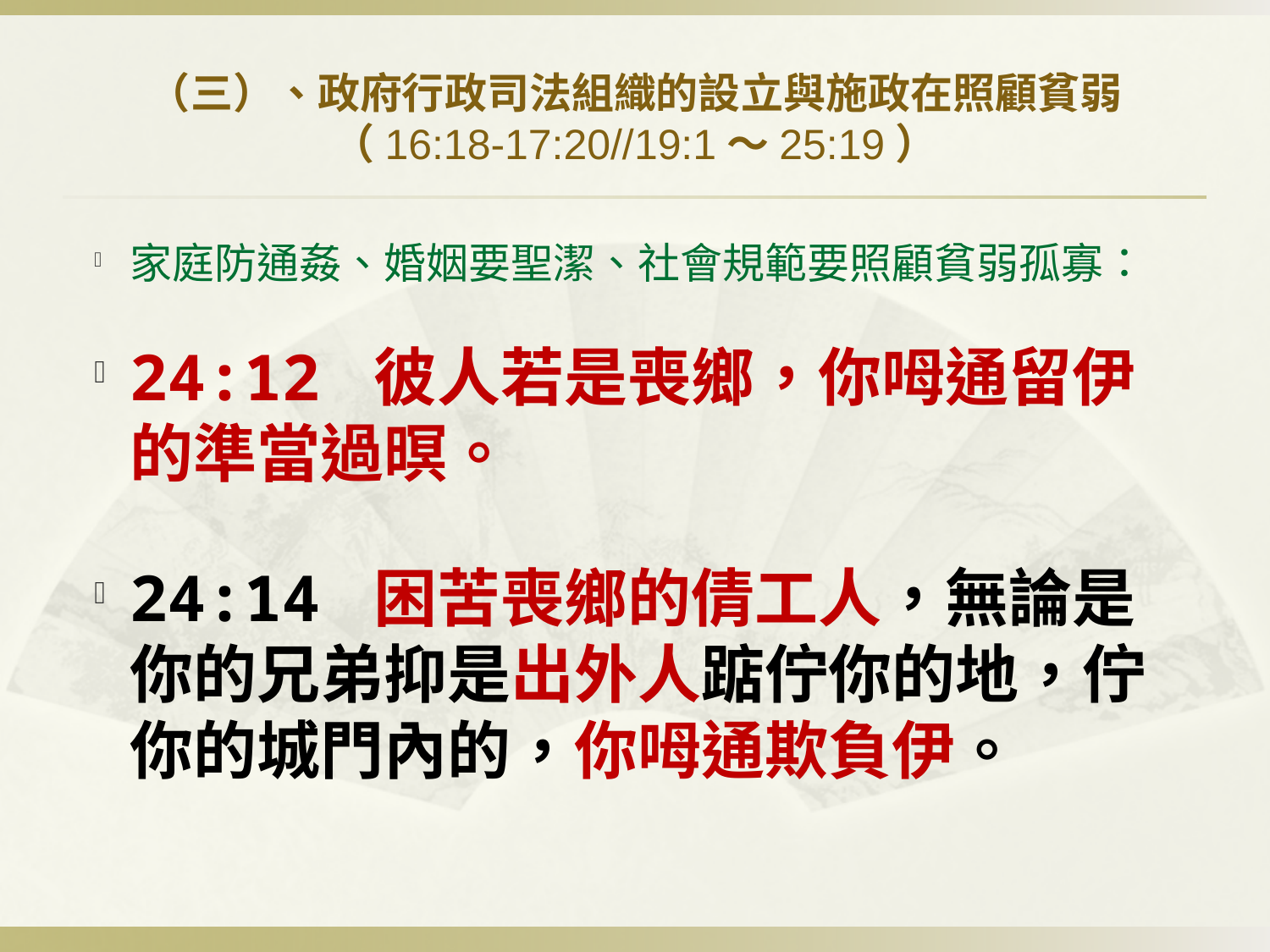

# （三）、政府行政司法組織的設立與施政在照顧貧弱（16:18-17:20//19:1～25:19）
家庭防通姦、婚姻要聖潔、社會規範要照顧貧弱孤寡：

24:12 彼人若是喪鄉，你呣通留伊的準當過暝。

24:14 困苦喪鄉的倩工人，無論是你的兄弟抑是出外人踮佇你的地，佇你的城門內的，你呣通欺負伊。